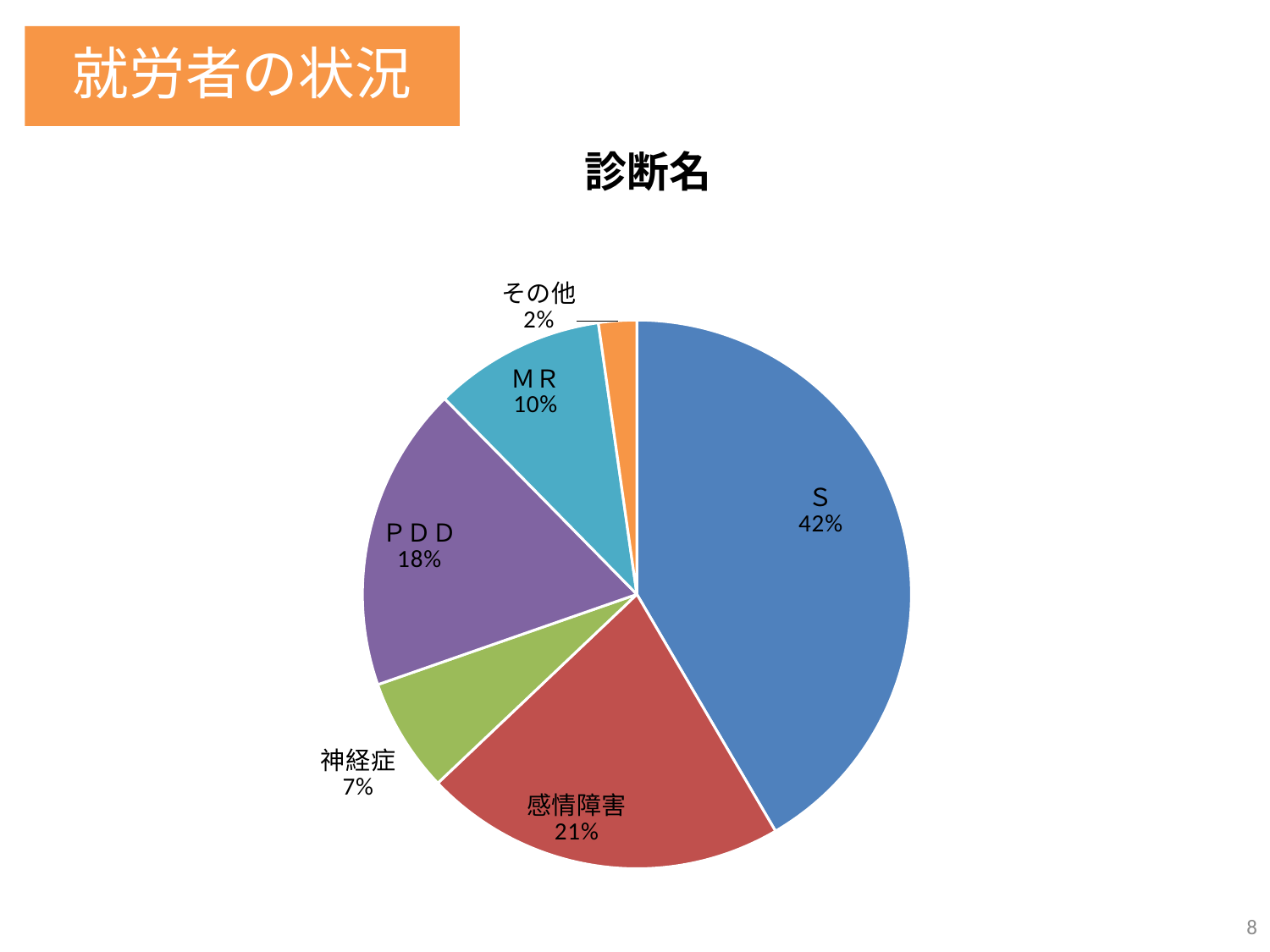

就労者の状況

### Chart: 診断名

| Category |  |
|---|---|
| Ｓ | 37.0 |
| 感情障害 | 19.0 |
| 神経症 | 6.0 |
| ＰＤＤ | 16.0 |
| ＭＲ | 9.0 |
| その他 | 2.0 |
8